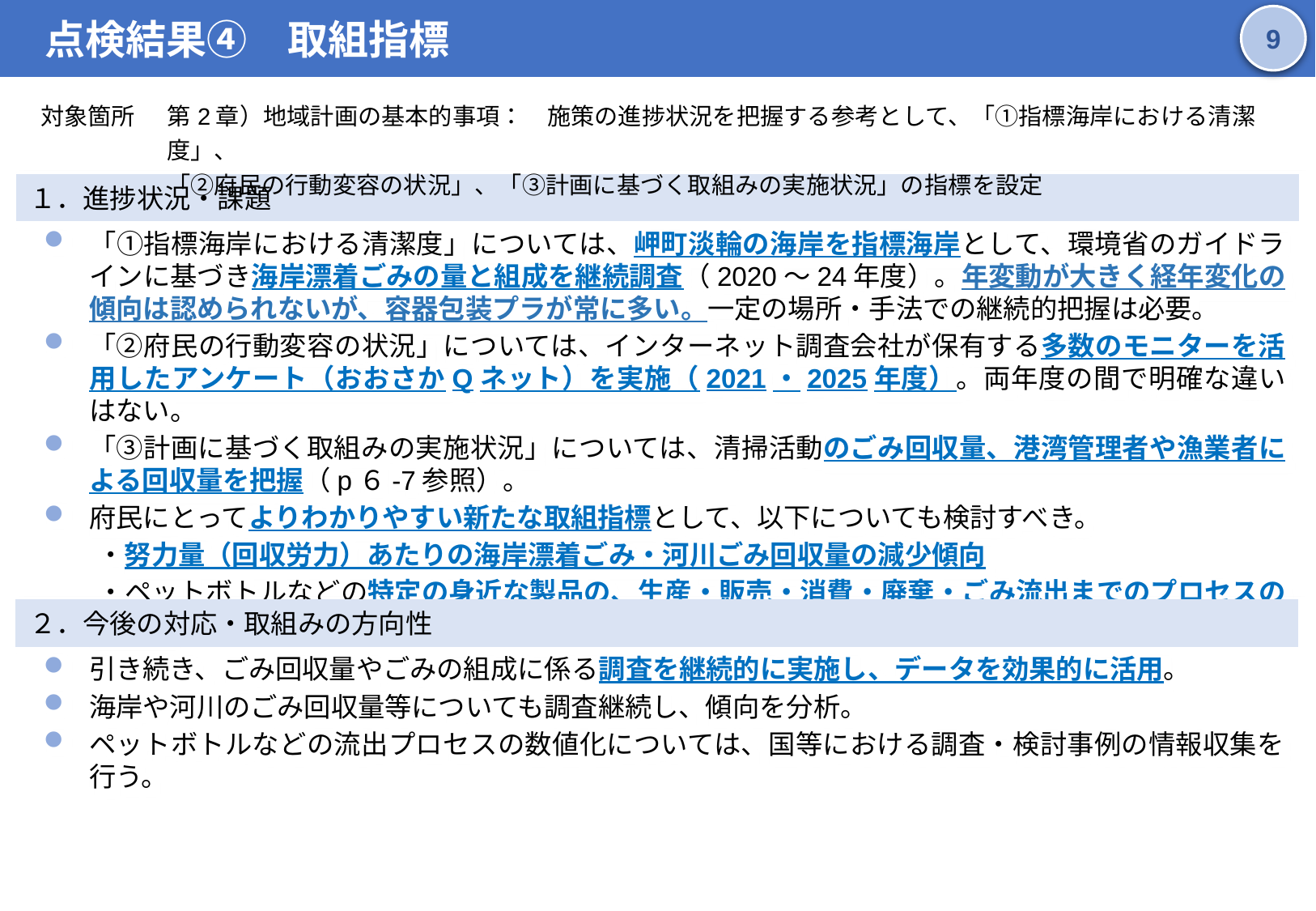

点検結果④　取組指標
9
| 対象箇所 | 第2章）地域計画の基本的事項：　施策の進捗状況を把握する参考として、「①指標海岸における清潔度」、 「②府民の行動変容の状況」、「③計画に基づく取組みの実施状況」の指標を設定 |
| --- | --- |
１．進捗状況・課題
「①指標海岸における清潔度」については、岬町淡輪の海岸を指標海岸として、環境省のガイドラインに基づき海岸漂着ごみの量と組成を継続調査（2020～24年度）。年変動が大きく経年変化の傾向は認められないが、容器包装プラが常に多い。一定の場所・手法での継続的把握は必要。
「②府民の行動変容の状況」については、インターネット調査会社が保有する多数のモニターを活用したアンケート（おおさかQネット）を実施（2021・2025年度）。両年度の間で明確な違いはない。
「③計画に基づく取組みの実施状況」については、清掃活動のごみ回収量、港湾管理者や漁業者による回収量を把握（p６-7参照）。
府民にとってよりわかりやすい新たな取組指標として、以下についても検討すべき。
　　・努力量（回収労力）あたりの海岸漂着ごみ・河川ごみ回収量の減少傾向
　　・ペットボトルなどの特定の身近な製品の、生産・販売・消費・廃棄・ごみ流出までのプロセスの数値化
２．今後の対応・取組みの方向性
引き続き、ごみ回収量やごみの組成に係る調査を継続的に実施し、データを効果的に活用。
海岸や河川のごみ回収量等についても調査継続し、傾向を分析。
ペットボトルなどの流出プロセスの数値化については、国等における調査・検討事例の情報収集を行う。